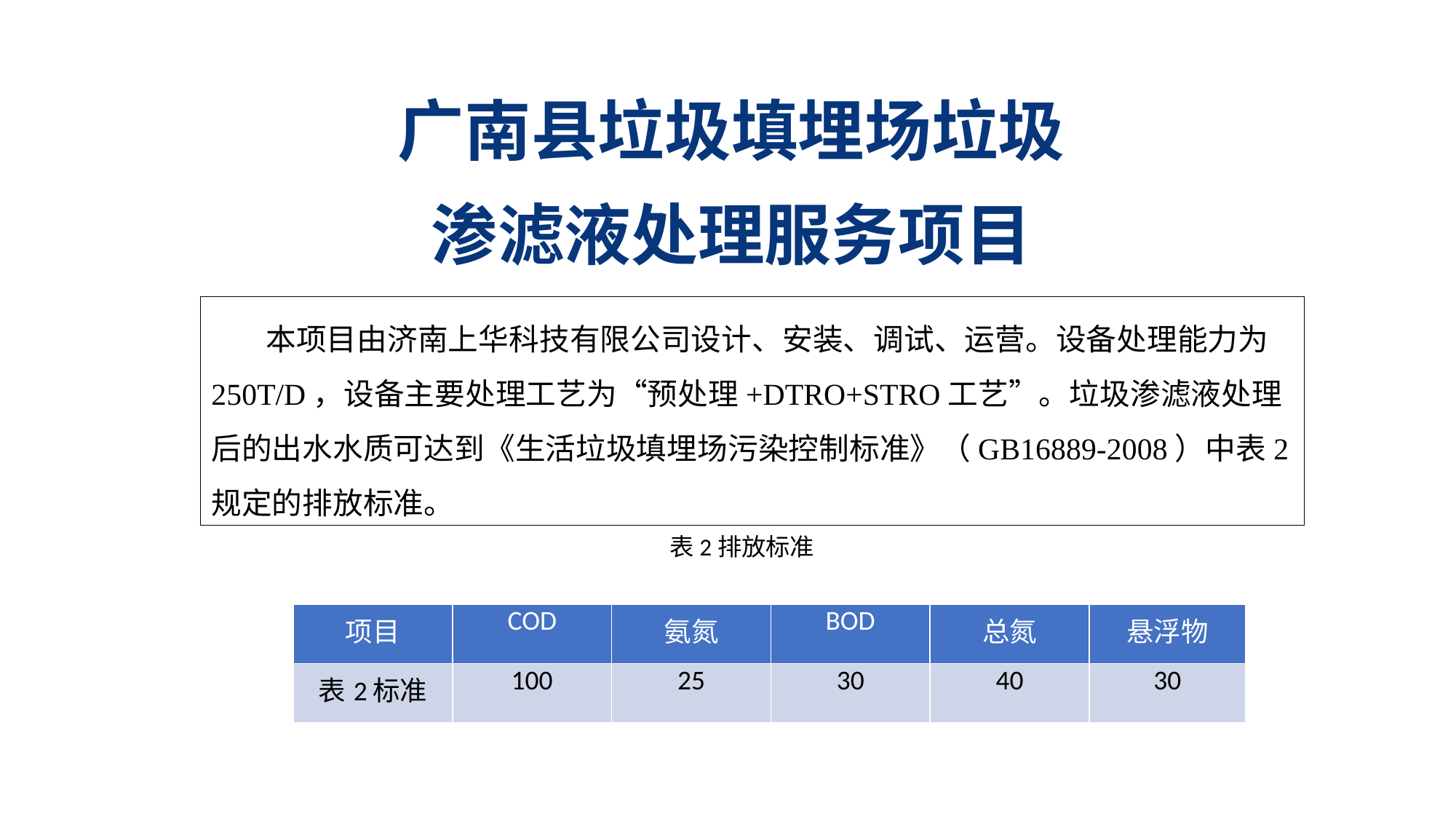

广南县垃圾填埋场垃圾渗滤液处理服务项目
本项目由济南上华科技有限公司设计、安装、调试、运营。设备处理能力为250T/D，设备主要处理工艺为“预处理+DTRO+STRO工艺”。垃圾渗滤液处理后的出水水质可达到《生活垃圾填埋场污染控制标准》（GB16889-2008）中表2规定的排放标准。
表2排放标准
| 项目 | COD | 氨氮 | BOD | 总氮 | 悬浮物 |
| --- | --- | --- | --- | --- | --- |
| 表2标准 | 100 | 25 | 30 | 40 | 30 |